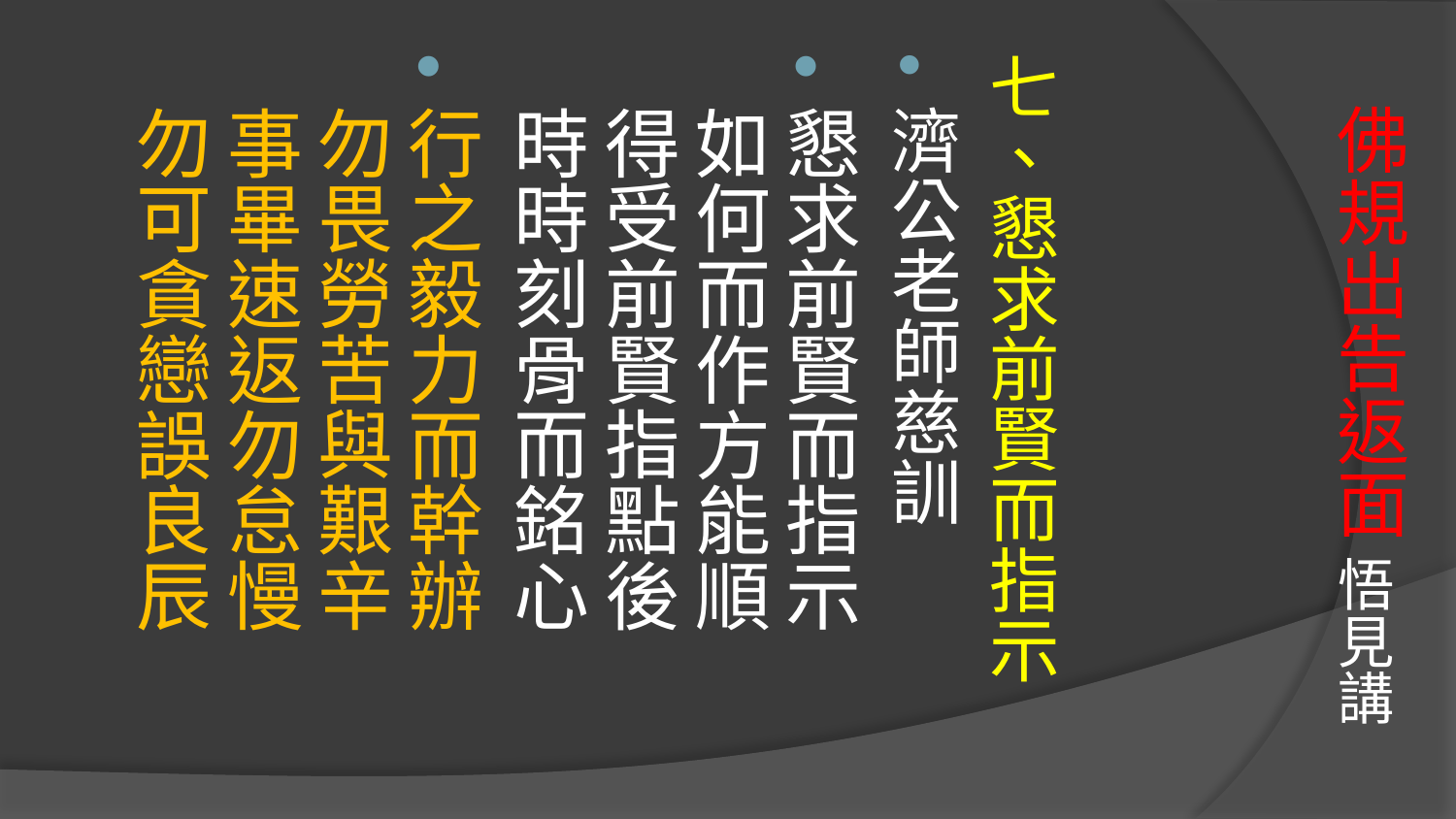

七、懇求前賢而指示
濟公老師慈訓
懇求前賢而指示　    如何而作方能順
得受前賢指點後　 時時刻骨而銘心
行之毅力而幹辦　 勿畏勞苦與艱辛
事畢速返勿怠慢　勿可貪戀誤良辰
# 佛規出告返面 悟見講